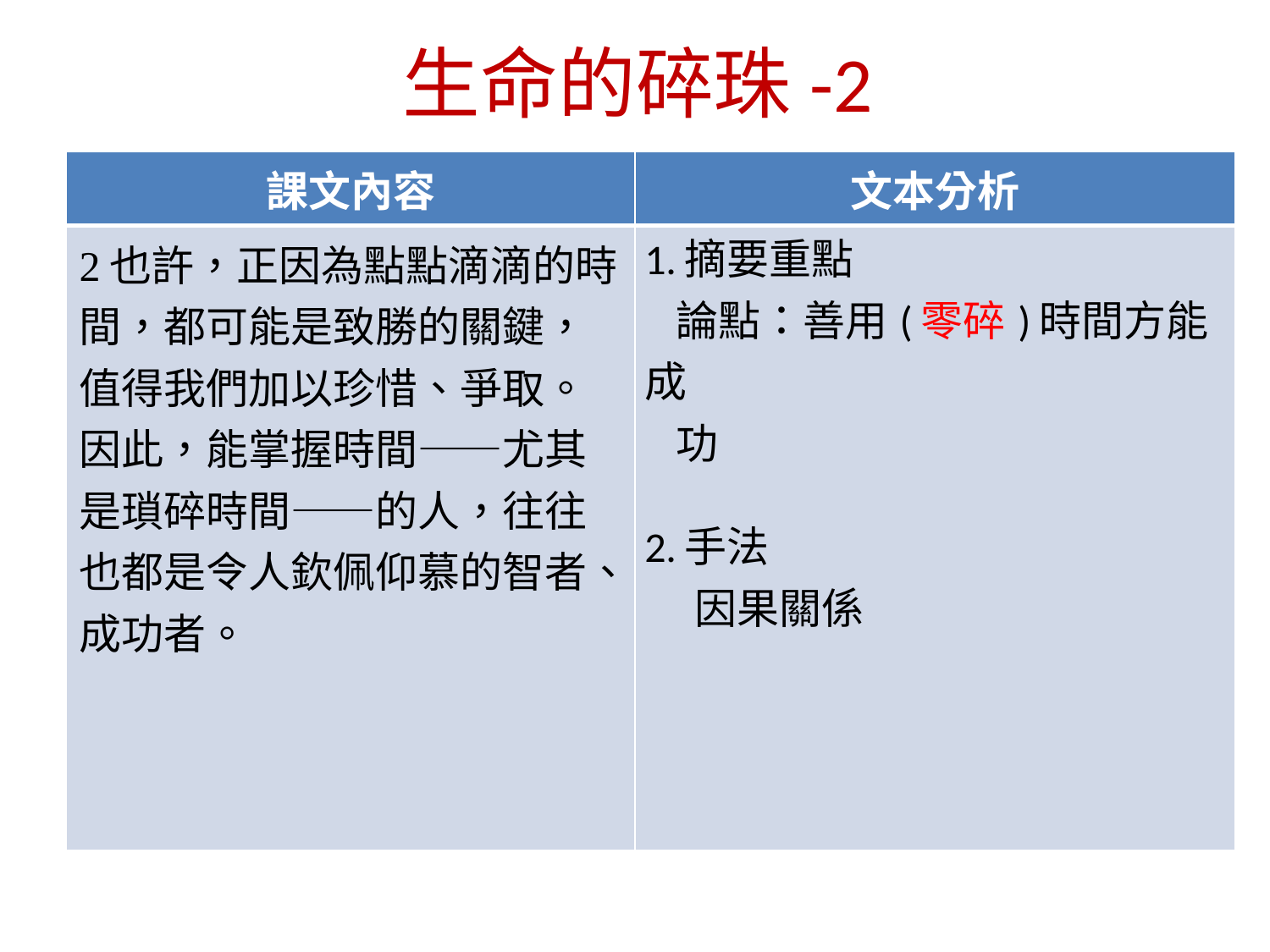

生命的碎珠-2
| 課文內容 | 文本分析 |
| --- | --- |
| 2也許，正因為點點滴滴的時間，都可能是致勝的關鍵，值得我們加以珍惜、爭取。 因此，能掌握時間——尤其是瑣碎時間——的人，往往也都是令人欽佩仰慕的智者、成功者。 | 1.摘要重點 論點：善用(零碎)時間方能成 功   2.手法 因果關係 |